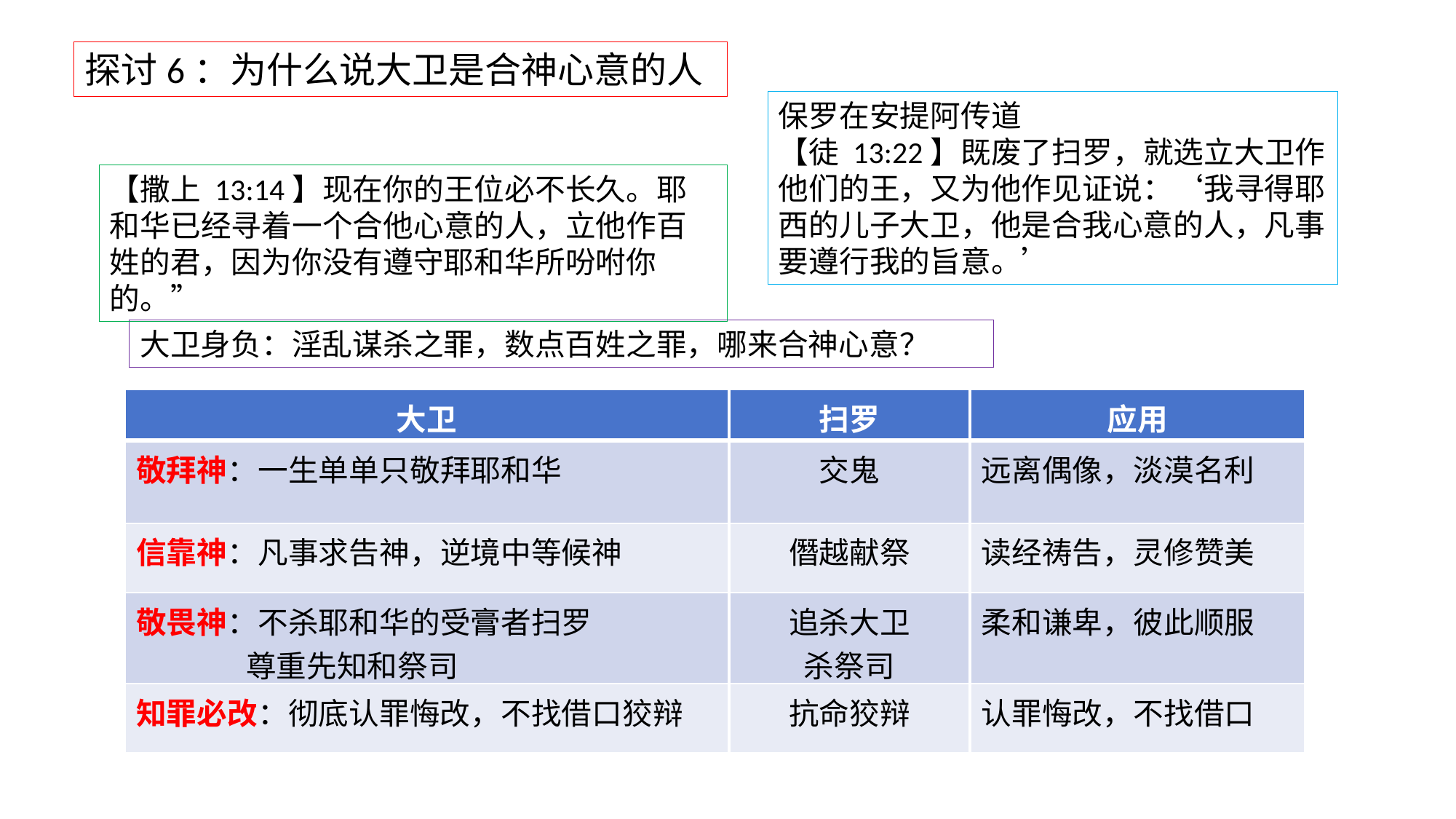

探讨6：为什么说大卫是合神心意的人
保罗在安提阿传道
【徒 13:22】既废了扫罗，就选立大卫作他们的王，又为他作见证说：‘我寻得耶西的儿子大卫，他是合我心意的人，凡事要遵行我的旨意。’
【撒上 13:14】现在你的王位必不长久。耶和华已经寻着一个合他心意的人，立他作百姓的君，因为你没有遵守耶和华所吩咐你的。”
大卫身负：淫乱谋杀之罪，数点百姓之罪，哪来合神心意？
| 大卫 |
| --- |
| 敬拜神：一生单单只敬拜耶和华 |
| 信靠神：凡事求告神，逆境中等候神 |
| 敬畏神：不杀耶和华的受膏者扫罗 尊重先知和祭司 |
| 知罪必改：彻底认罪悔改，不找借口狡辩 |
| 扫罗 |
| --- |
| 交鬼 |
| 僭越献祭 |
| 追杀大卫 杀祭司 |
| 抗命狡辩 |
| 应用 |
| --- |
| 远离偶像，淡漠名利 |
| 读经祷告，灵修赞美 |
| 柔和谦卑，彼此顺服 |
| 认罪悔改，不找借口 |